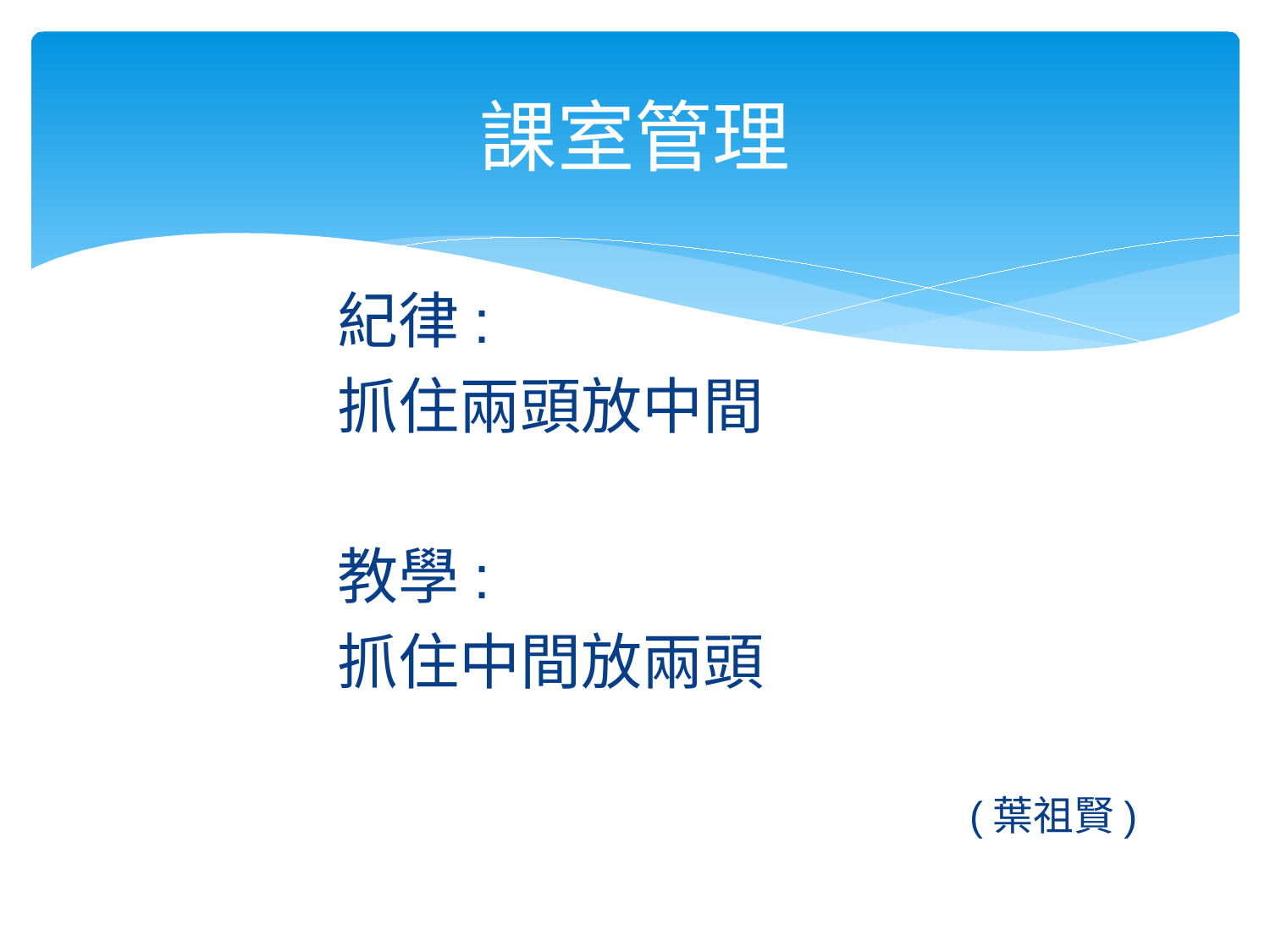

# 課室管理
紀律:
抓住兩頭放中間

教學:
抓住中間放兩頭

(葉祖賢)